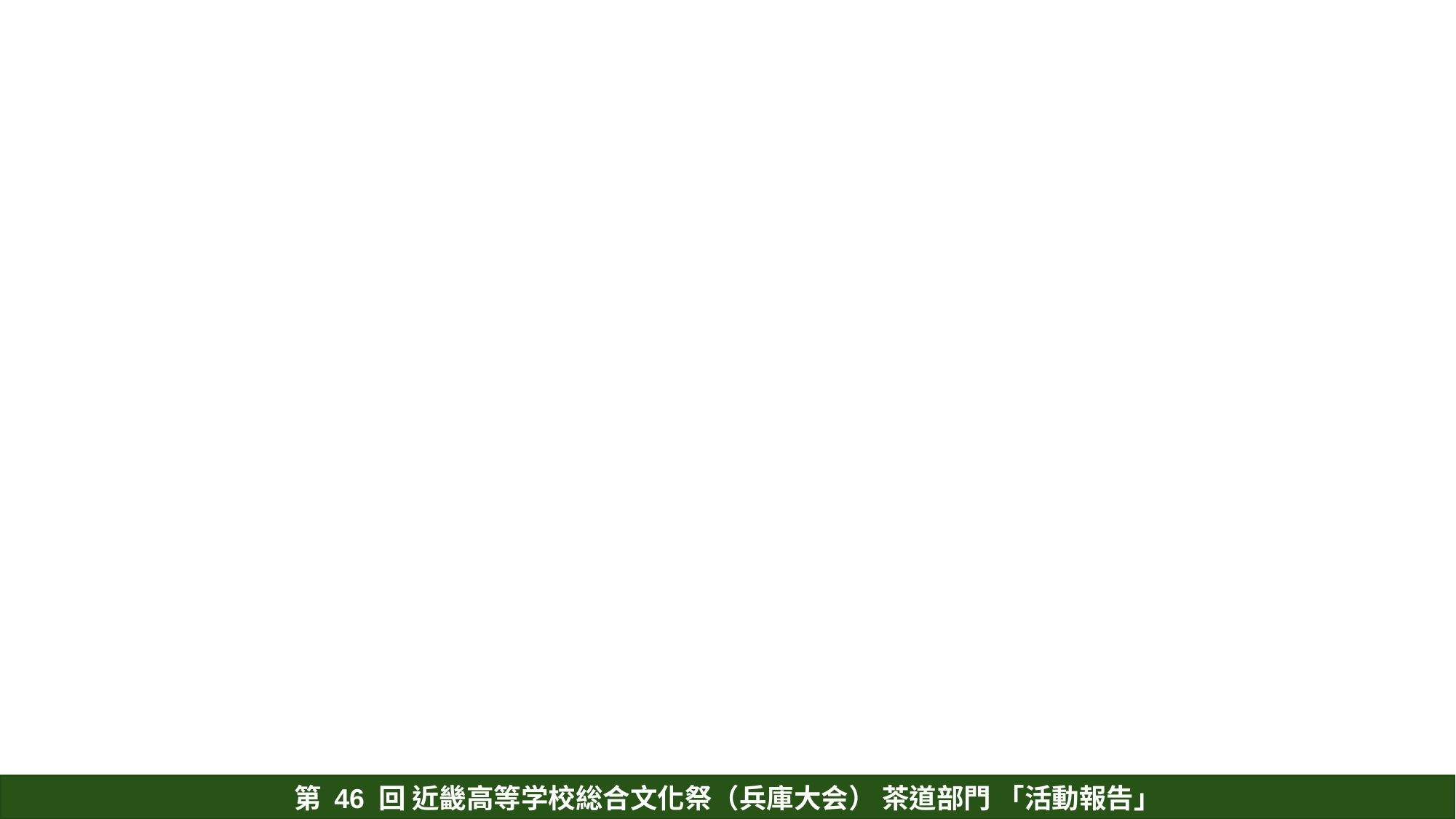

#

第 46 回 近畿高等学校総合文化祭（兵庫大会） 茶道部門 「活動報告」